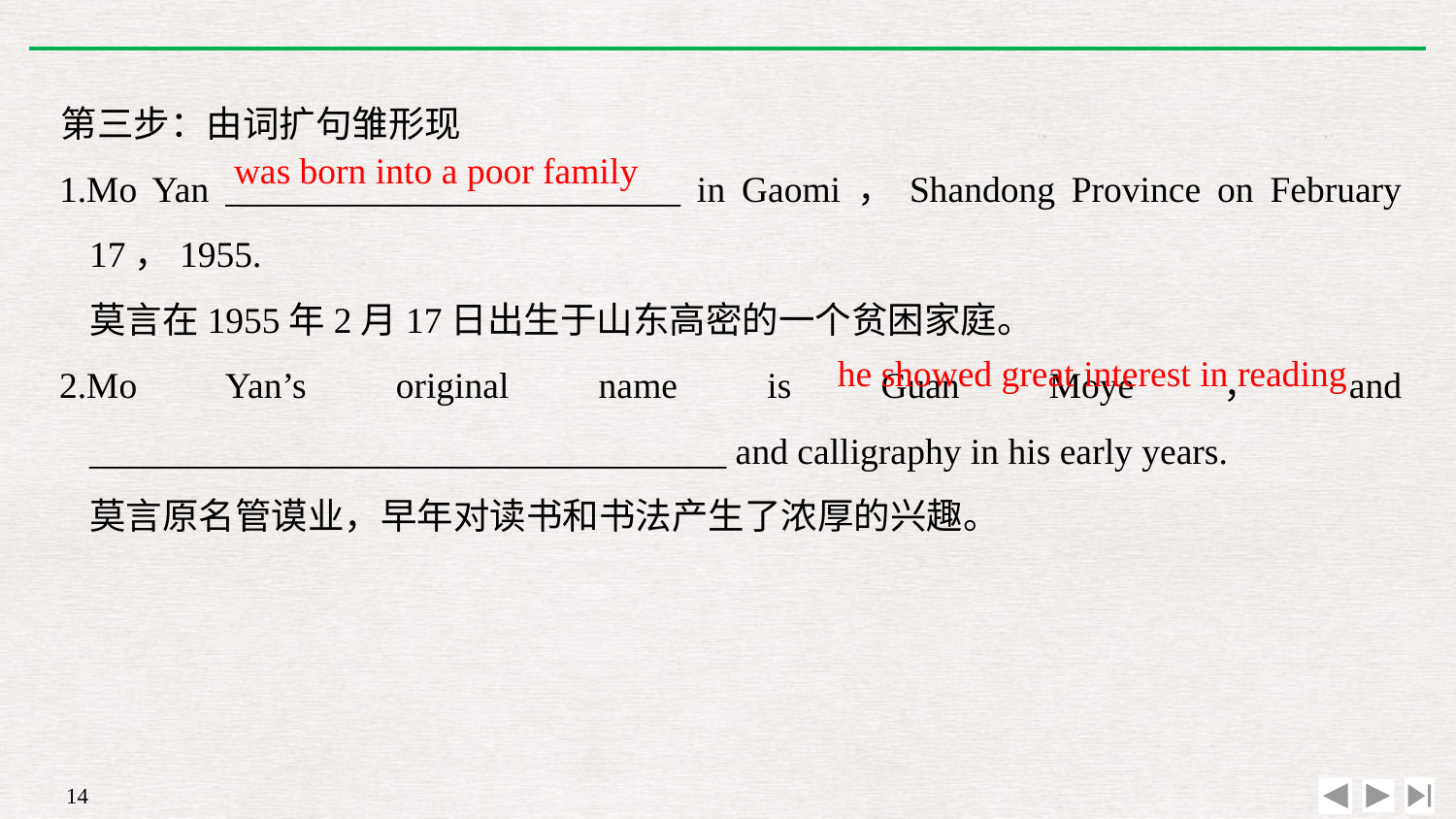

第三步：由词扩句雏形现
1.Mo Yan _________________________ in Gaomi，Shandong Province on February 17，1955.
	莫言在1955年2月17日出生于山东高密的一个贫困家庭。
2.Mo Yan’s original name is Guan Moye，and ___________________________________ and calligraphy in his early years.
	莫言原名管谟业，早年对读书和书法产生了浓厚的兴趣。

was born into a poor family
he showed great interest in reading